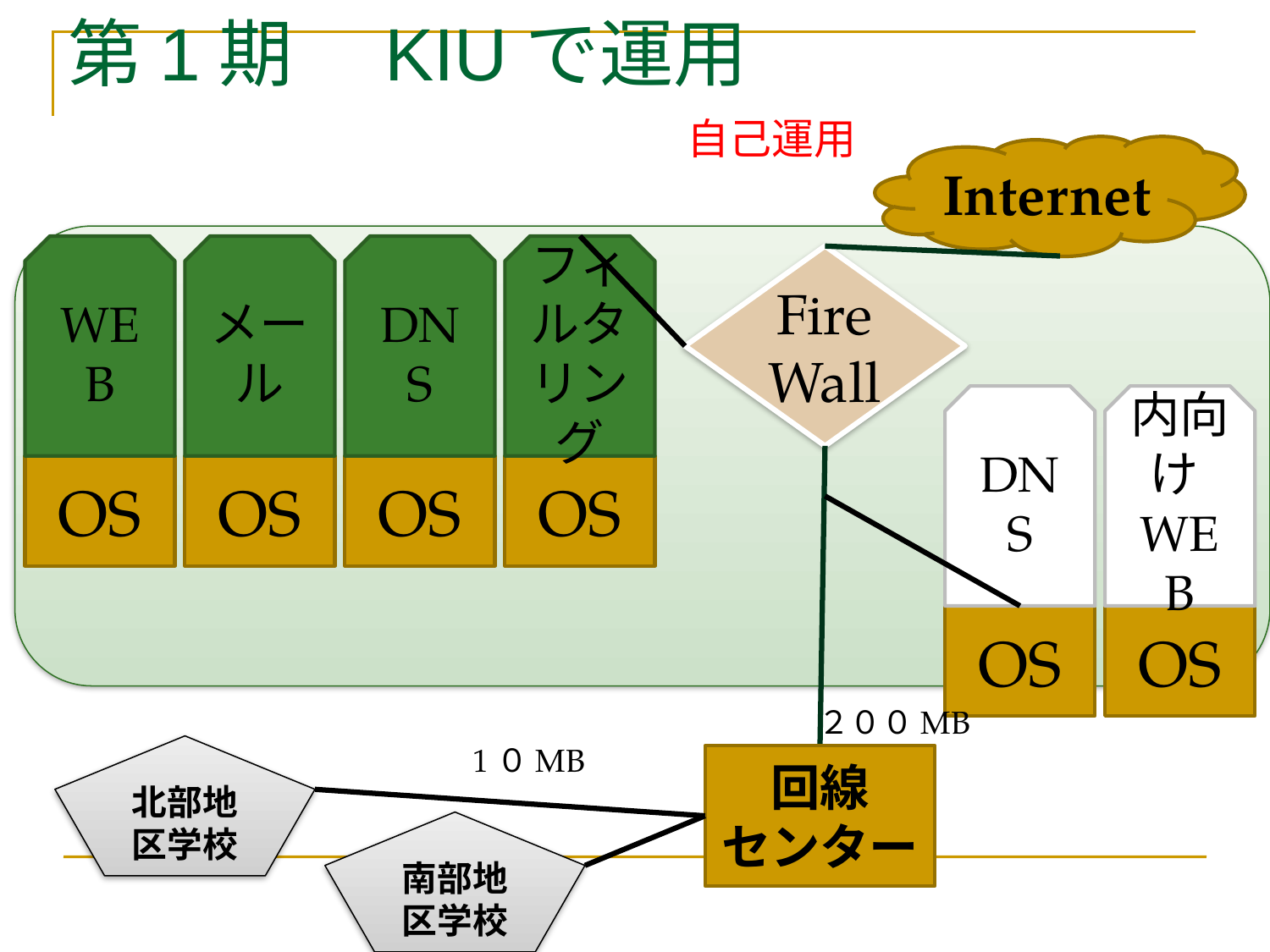

# 第1期　KIUで運用
自己運用
Internet

WEB
メール
DNS
フィルタリング
Fire
Wall
DNS
内向けWEB
OS
OS
OS
OS
OS
OS
２００MB
1０MB
北部地区学校
回線
センター
南部地区学校